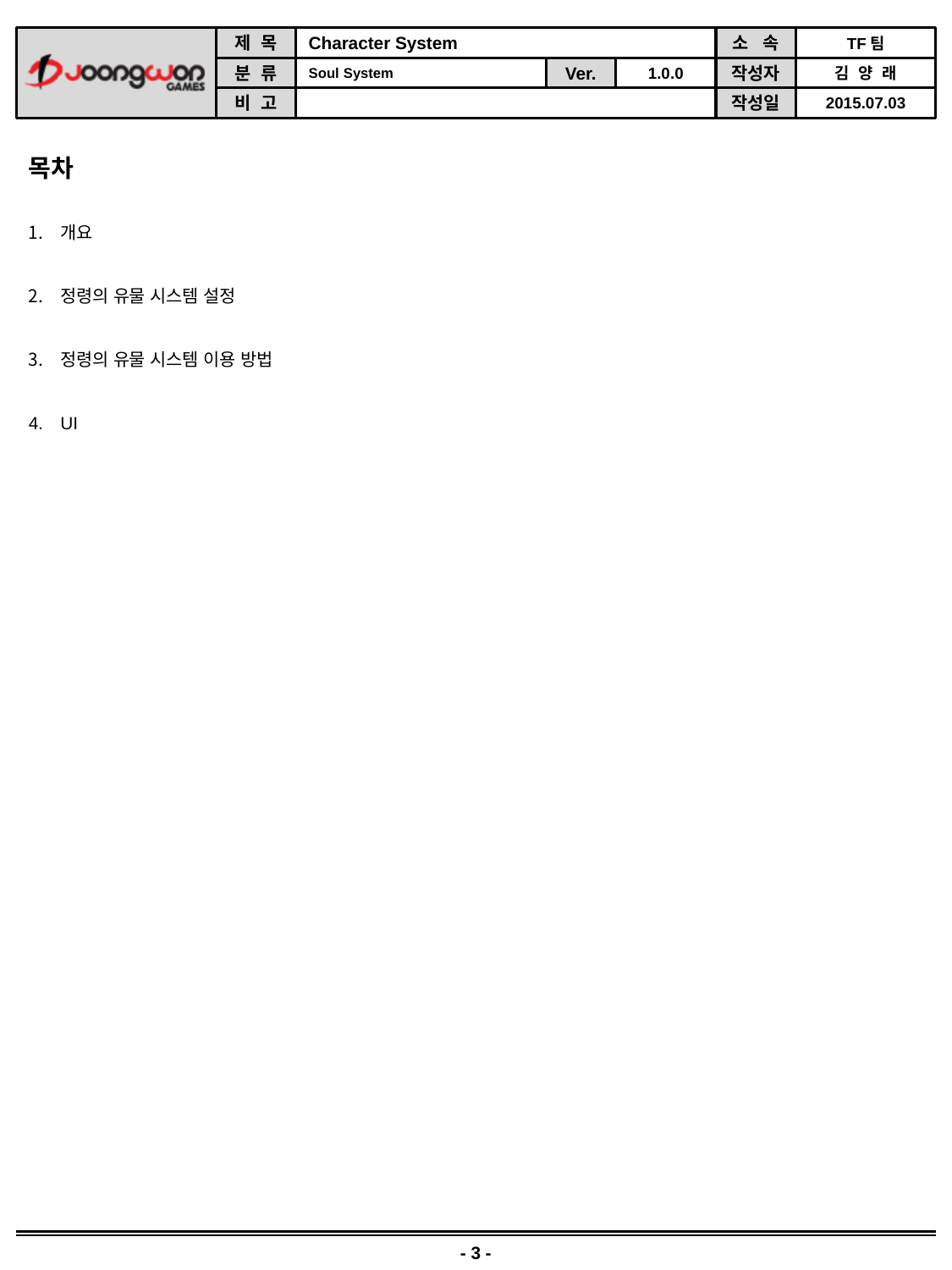

목차
개요

정령의 유물 시스템 설정

정령의 유물 시스템 이용 방법

UI
- 3 -